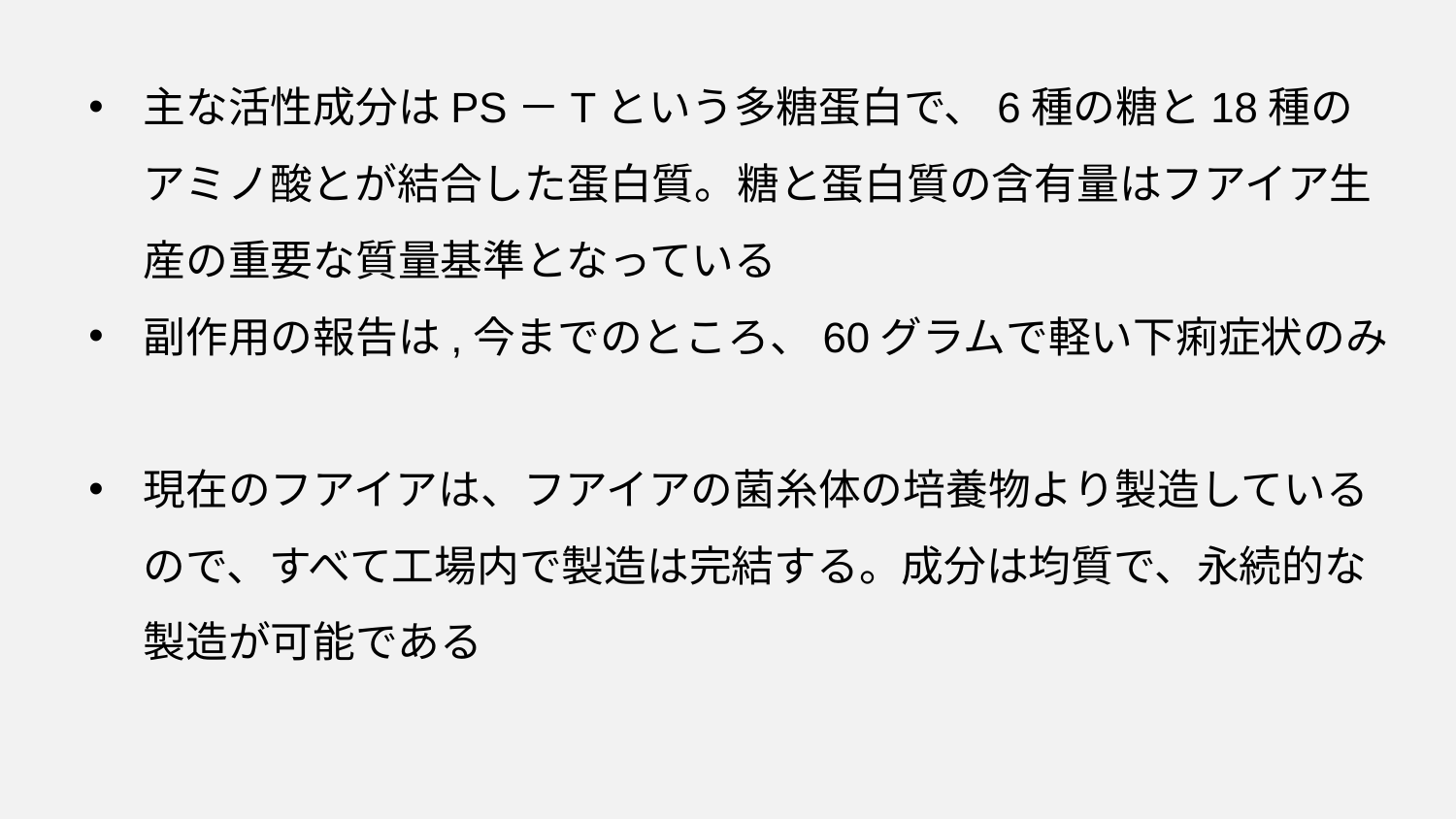

主な活性成分はPS－Tという多糖蛋白で、6種の糖と18種のアミノ酸とが結合した蛋白質。糖と蛋白質の含有量はフアイア生産の重要な質量基準となっている
副作用の報告は,今までのところ、60グラムで軽い下痢症状のみ

現在のフアイアは、フアイアの菌糸体の培養物より製造しているので、すべて工場内で製造は完結する。成分は均質で、永続的な製造が可能である